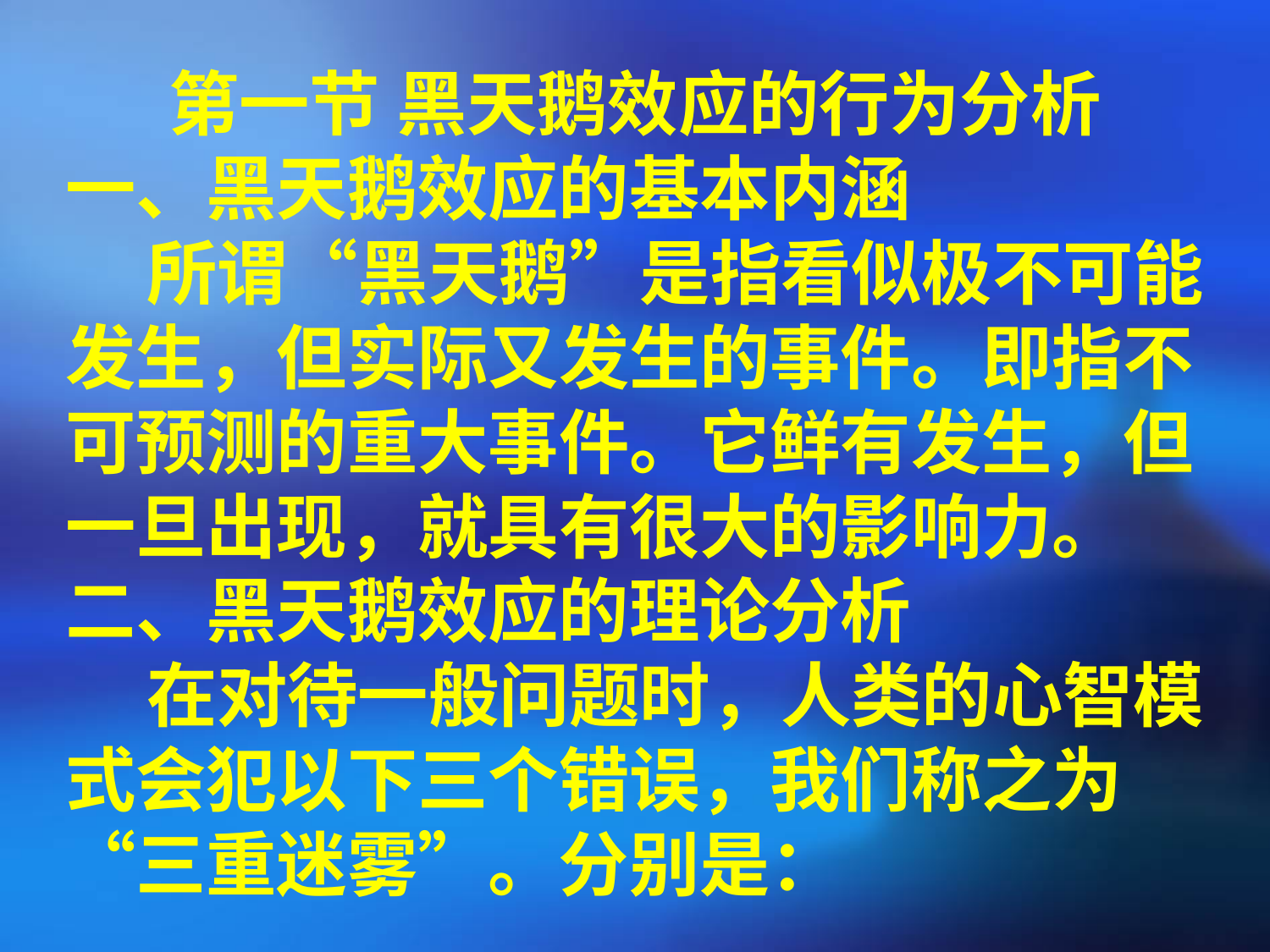

第一节 黑天鹅效应的行为分析
一、黑天鹅效应的基本内涵
    所谓“黑天鹅”是指看似极不可能发生，但实际又发生的事件。即指不可预测的重大事件。它鲜有发生，但一旦出现，就具有很大的影响力。
二、黑天鹅效应的理论分析
    在对待一般问题时，人类的心智模式会犯以下三个错误，我们称之为“三重迷雾”。分别是：